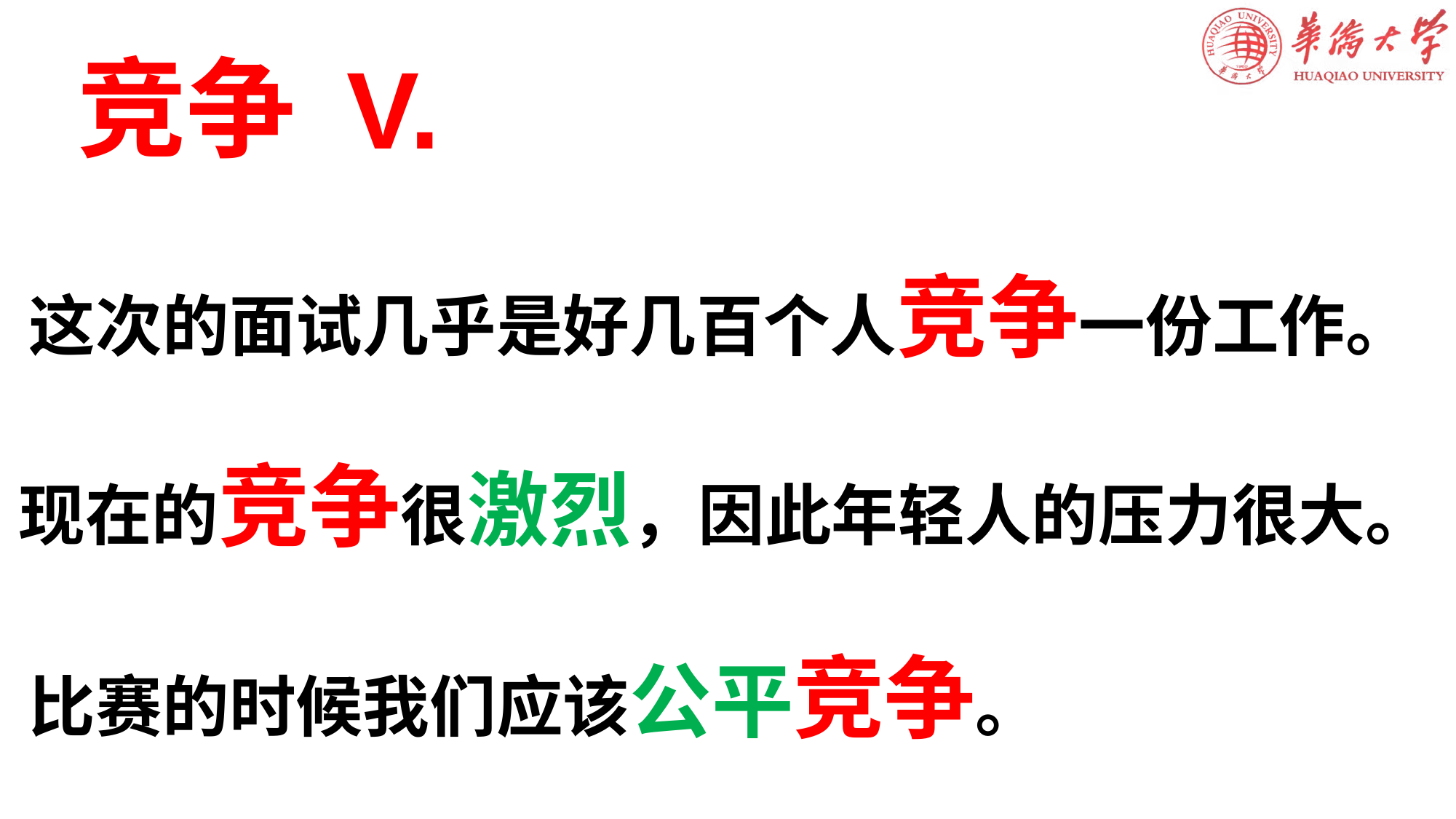

竞争 V.

这次的面试几乎是好几百个人竞争一份工作。
现在的竞争很激烈，因此年轻人的压力很大。
比赛的时候我们应该公平竞争。